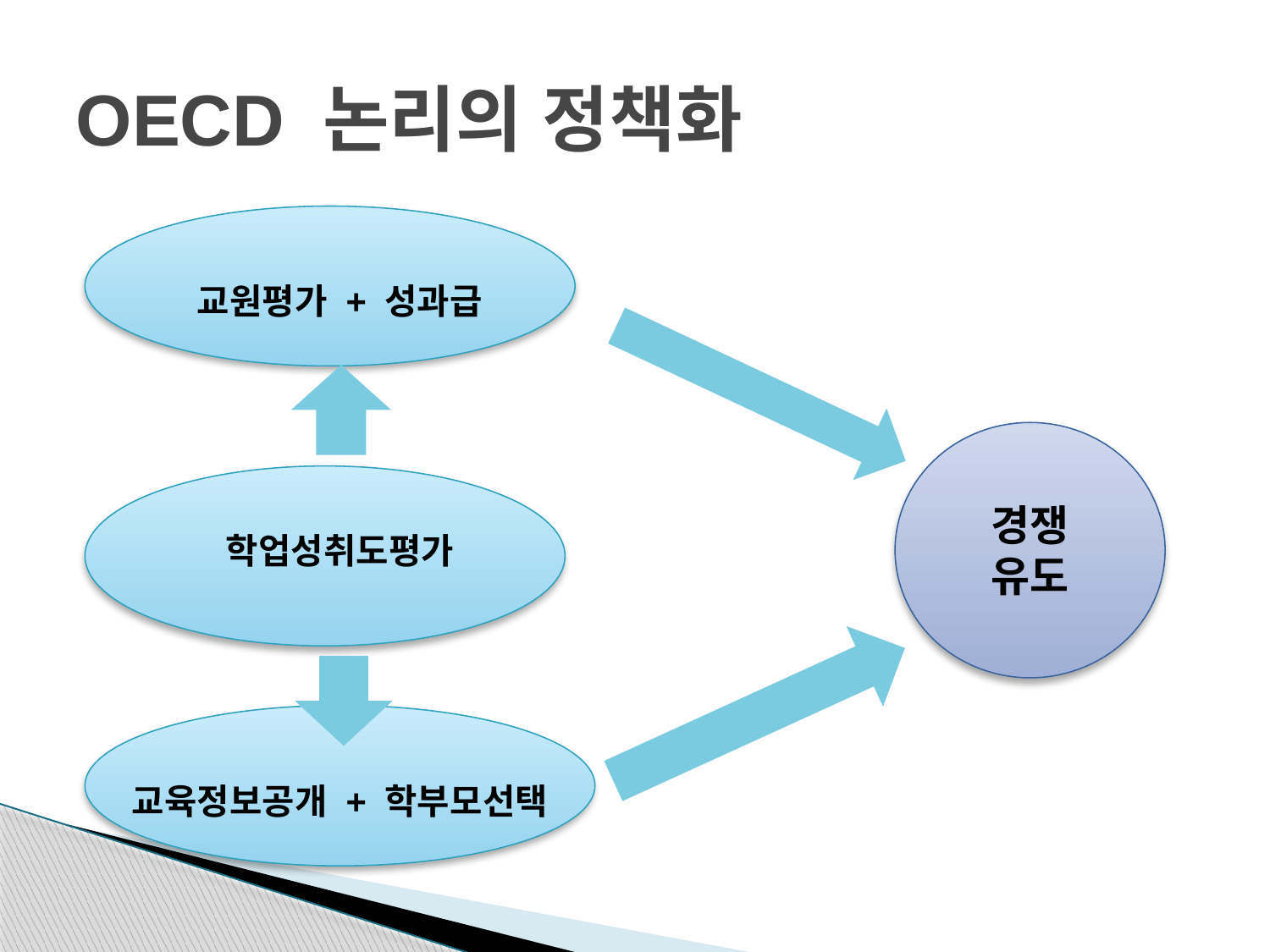

# OECD 논리의 정책화

교원평가 + 성과급

경쟁
유도
학업성취도평가

교육정보공개 + 학부모선택